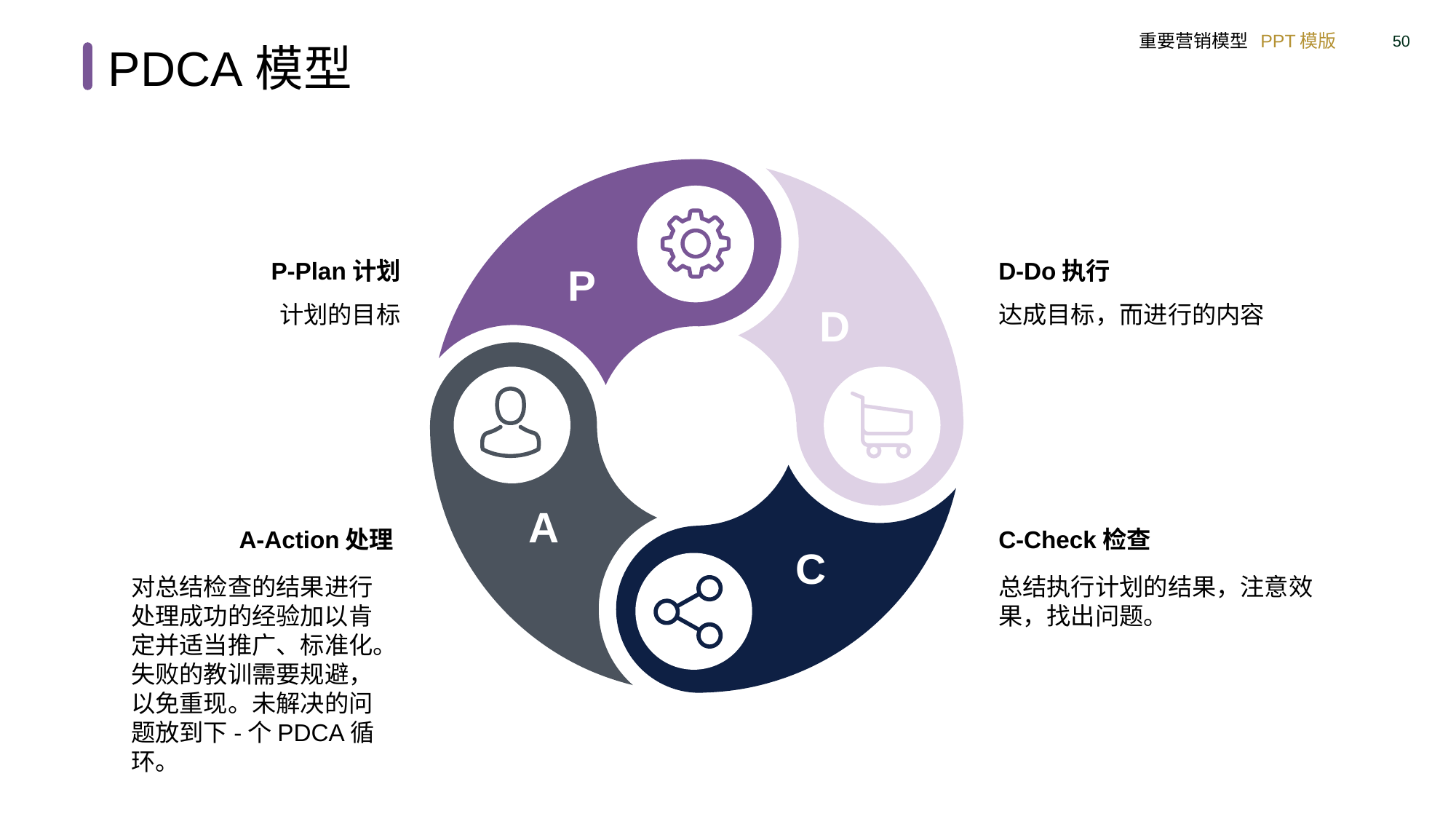

PDCA模型

P-Plan计划
计划的目标
D-Do执行
达成目标，而进行的内容
P
D

A
A-Action处理
对总结检查的结果进行处理成功的经验加以肯定并适当推广、标准化。失败的教训需要规避，以免重现。未解决的问题放到下-个PDCA循环。
C-Check检查
总结执行计划的结果，注意效果，找出问题。
C